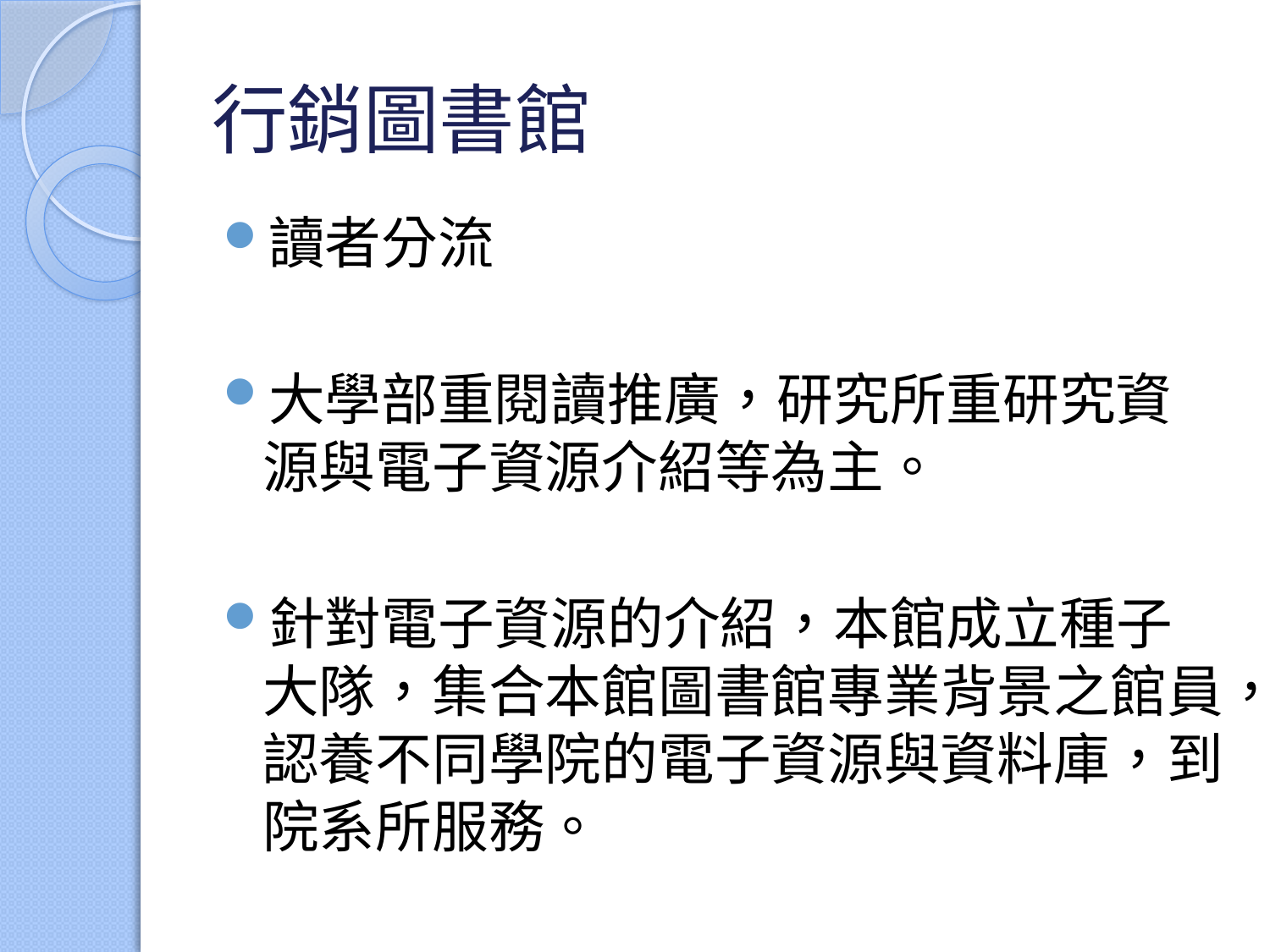

# 行銷圖書館
讀者分流

大學部重閱讀推廣，研究所重研究資源與電子資源介紹等為主。

針對電子資源的介紹，本館成立種子大隊，集合本館圖書館專業背景之館員，認養不同學院的電子資源與資料庫，到院系所服務。